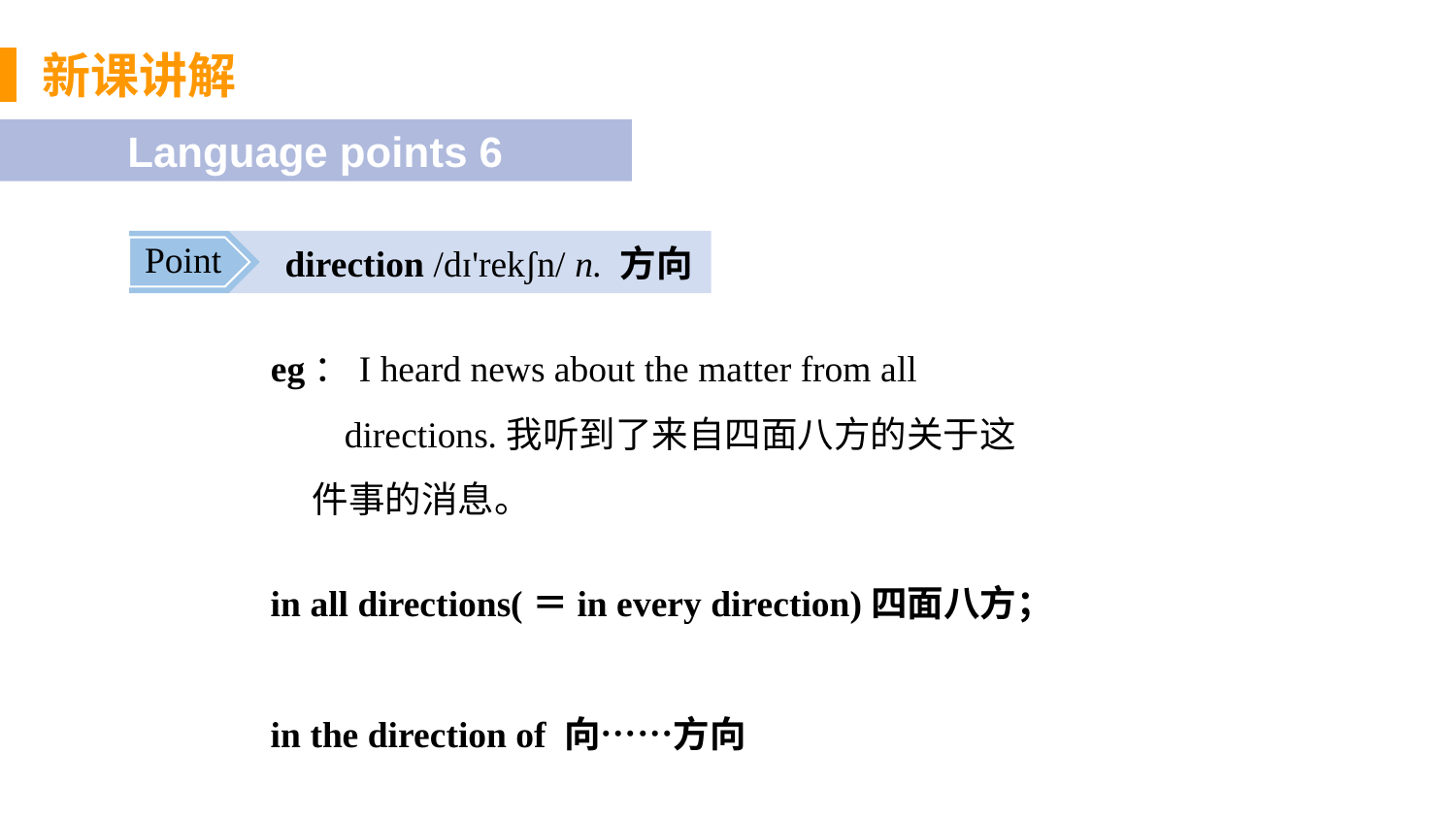

新课讲解

Language points 6

     direction /dɪ'rekʃn/ n. 方向

Point

eg：I heard news about the matter from all
        directions.我听到了来自四面八方的关于这
    件事的消息。
in all directions(＝in every direction)四面八方；
in the direction of 向……方向